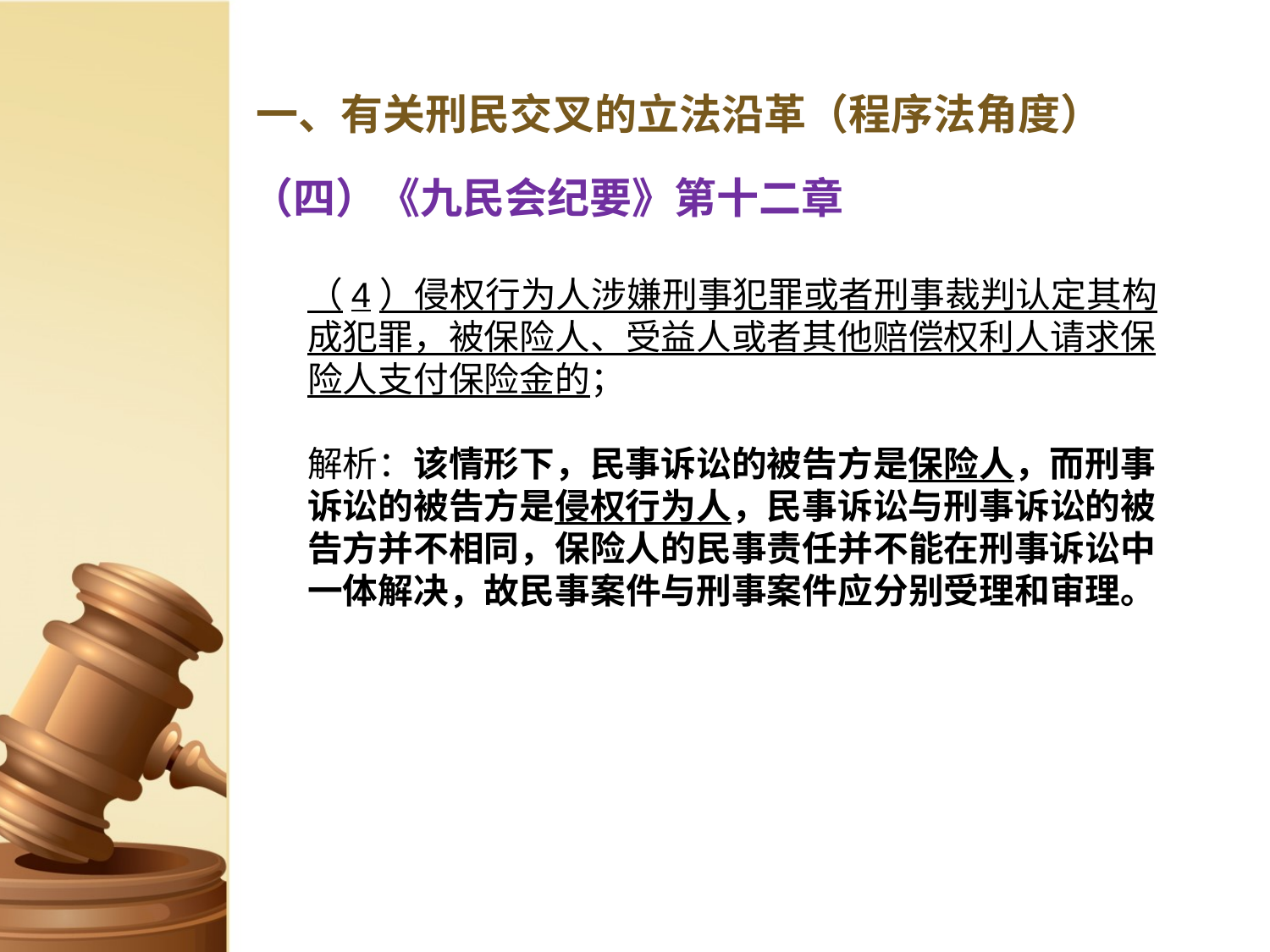

# 一、有关刑民交叉的立法沿革（程序法角度）
（四）《九民会纪要》第十二章
（4）侵权行为人涉嫌刑事犯罪或者刑事裁判认定其构成犯罪，被保险人、受益人或者其他赔偿权利人请求保险人支付保险金的；

解析：该情形下，民事诉讼的被告方是保险人，而刑事诉讼的被告方是侵权行为人，民事诉讼与刑事诉讼的被告方并不相同，保险人的民事责任并不能在刑事诉讼中一体解决，故民事案件与刑事案件应分别受理和审理。